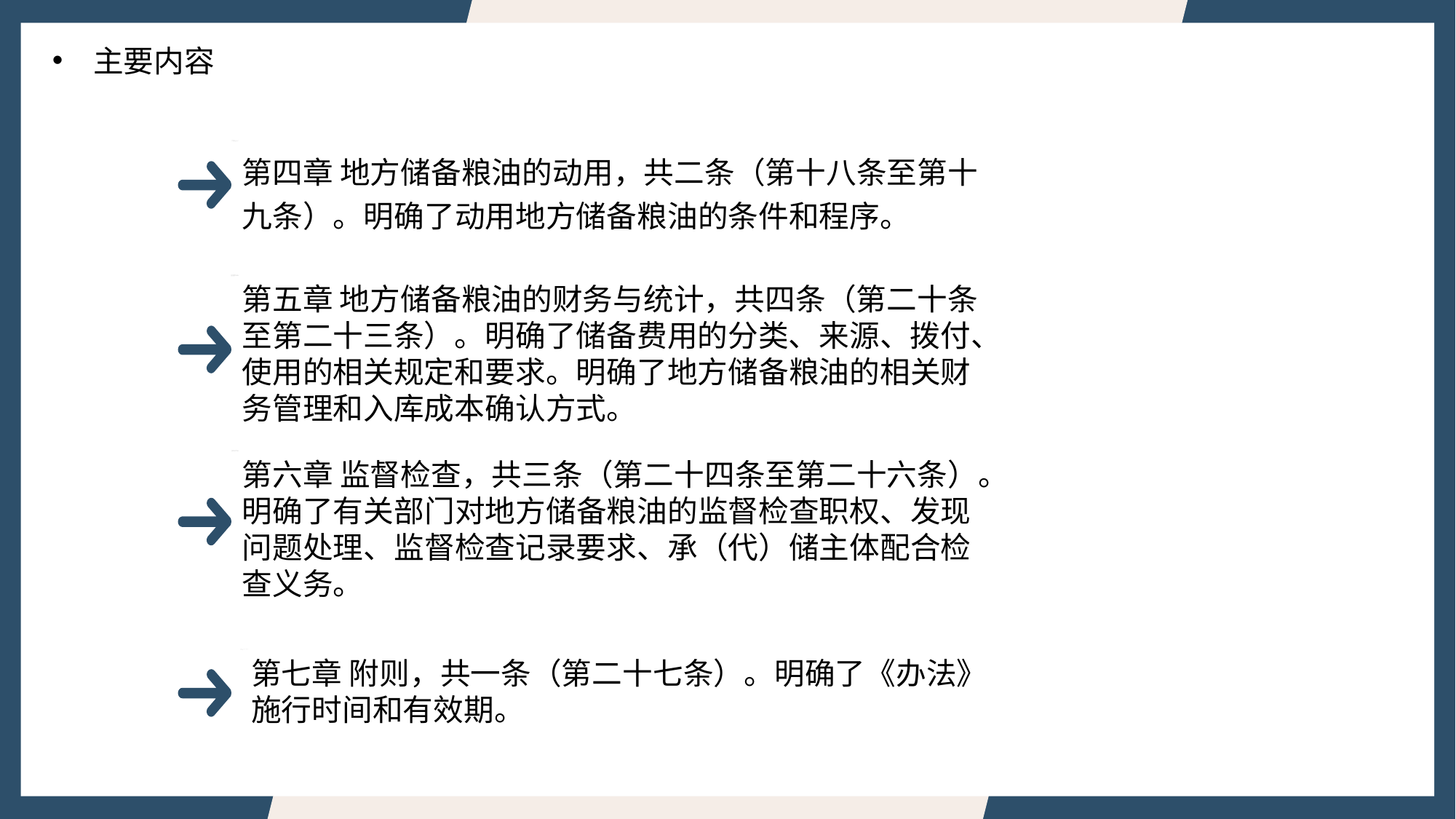

主要内容
第四章 地方储备粮油的动用，共二条（第十八条至第十九条）。明确了动用地方储备粮油的条件和程序。

第五章 地方储备粮油的财务与统计，共四条（第二十条至第二十三条）。明确了储备费用的分类、来源、拨付、使用的相关规定和要求。明确了地方储备粮油的相关财务管理和入库成本确认方式。

第六章 监督检查，共三条（第二十四条至第二十六条）。明确了有关部门对地方储备粮油的监督检查职权、发现问题处理、监督检查记录要求、承（代）储主体配合检查义务。

第七章 附则，共一条（第二十七条）。明确了《办法》施行时间和有效期。